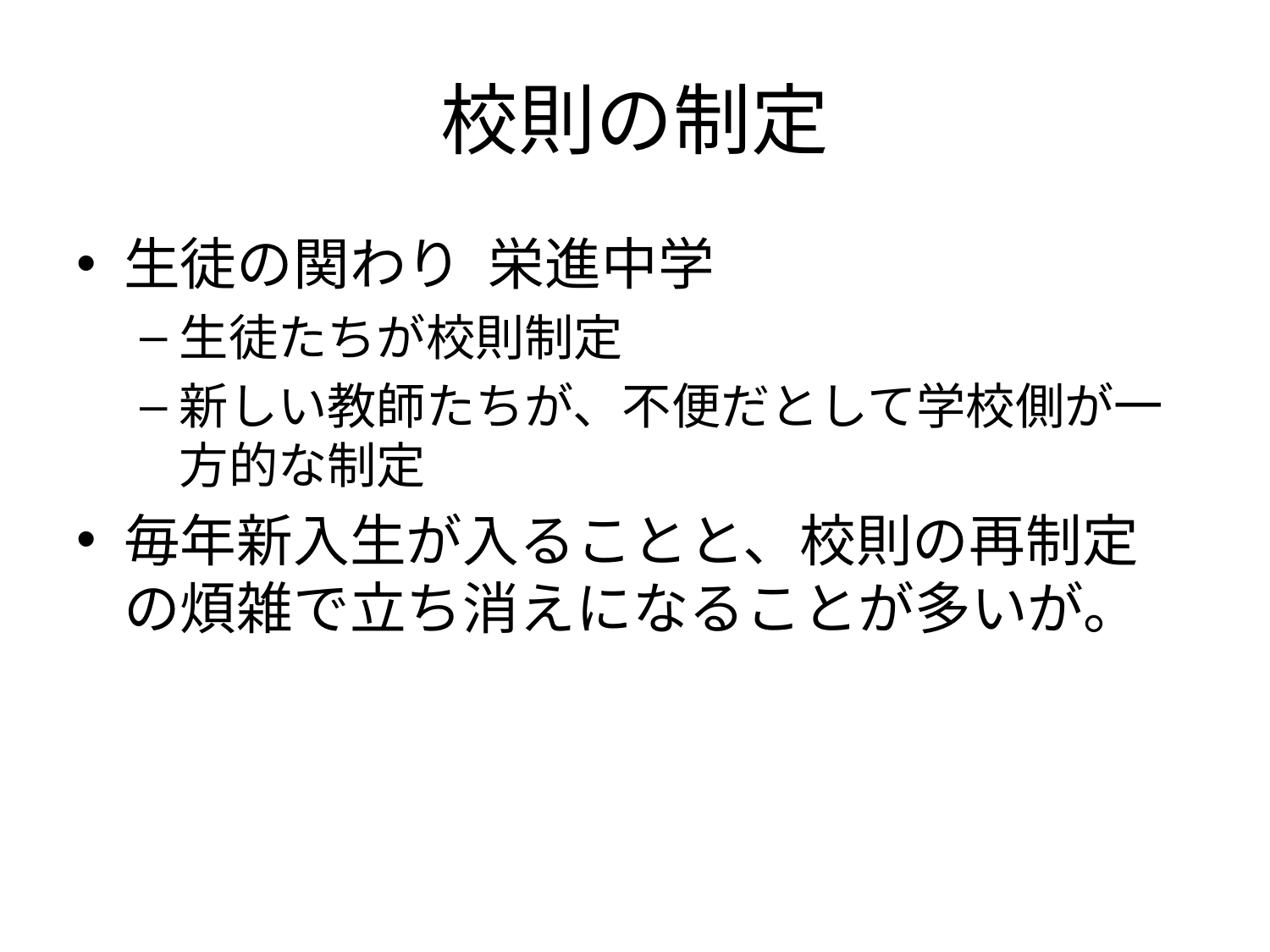

# 校則の制定
生徒の関わり  栄進中学
生徒たちが校則制定
新しい教師たちが、不便だとして学校側が一方的な制定
毎年新入生が入ることと、校則の再制定の煩雑で立ち消えになることが多いが。